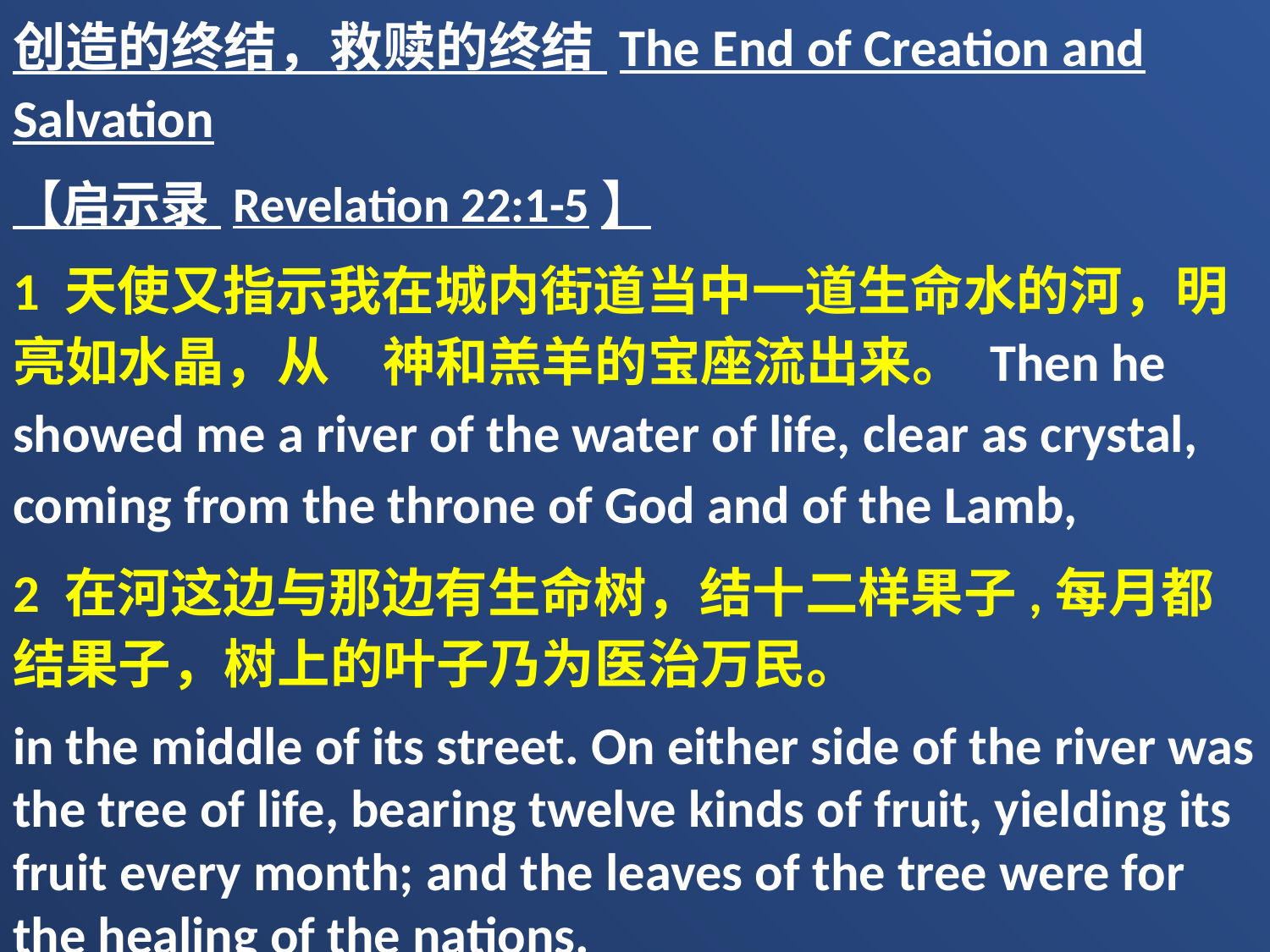

创造的终结，救赎的终结 The End of Creation and Salvation
【启示录 Revelation 22:1-5】
1 天使又指示我在城内街道当中一道生命水的河，明亮如水晶，从　神和羔羊的宝座流出来。 Then he showed me a river of the water of life, clear as crystal, coming from the throne of God and of the Lamb,
2 在河这边与那边有生命树，结十二样果子,每月都结果子，树上的叶子乃为医治万民。
in the middle of its street. On either side of the river was the tree of life, bearing twelve kinds of fruit, yielding its fruit every month; and the leaves of the tree were for the healing of the nations.